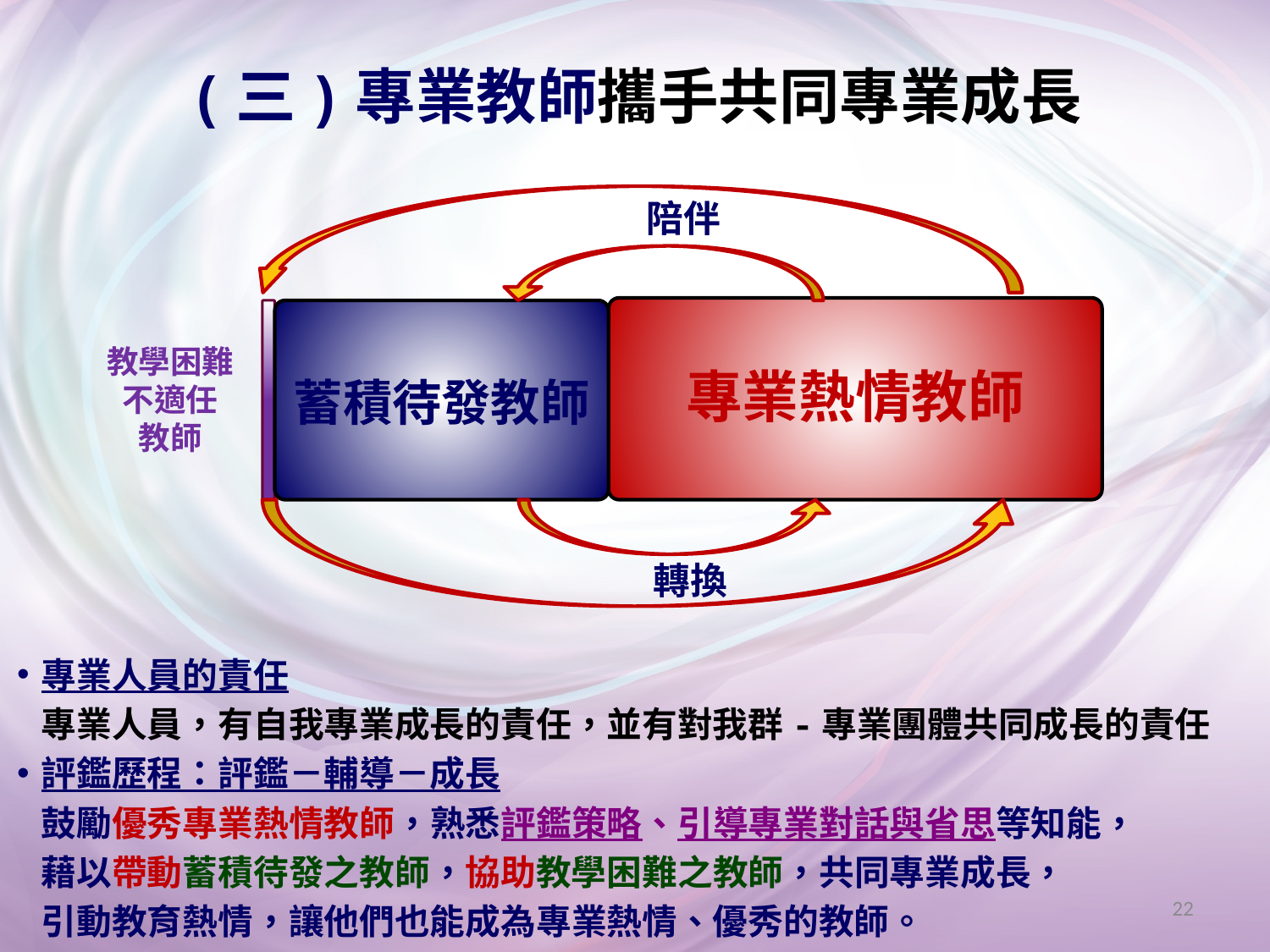

# (三)專業教師攜手共同專業成長

專業熱情教師

蓄積待發教師

教學困難
不適任
教師
陪伴
轉換
專業人員的責任
專業人員，有自我專業成長的責任，並有對我群-專業團體共同成長的責任
評鑑歷程：評鑑－輔導－成長
鼓勵優秀專業熱情教師，熟悉評鑑策略、引導專業對話與省思等知能，
藉以帶動蓄積待發之教師，協助教學困難之教師，共同專業成長，
引動教育熱情，讓他們也能成為專業熱情、優秀的教師。
22